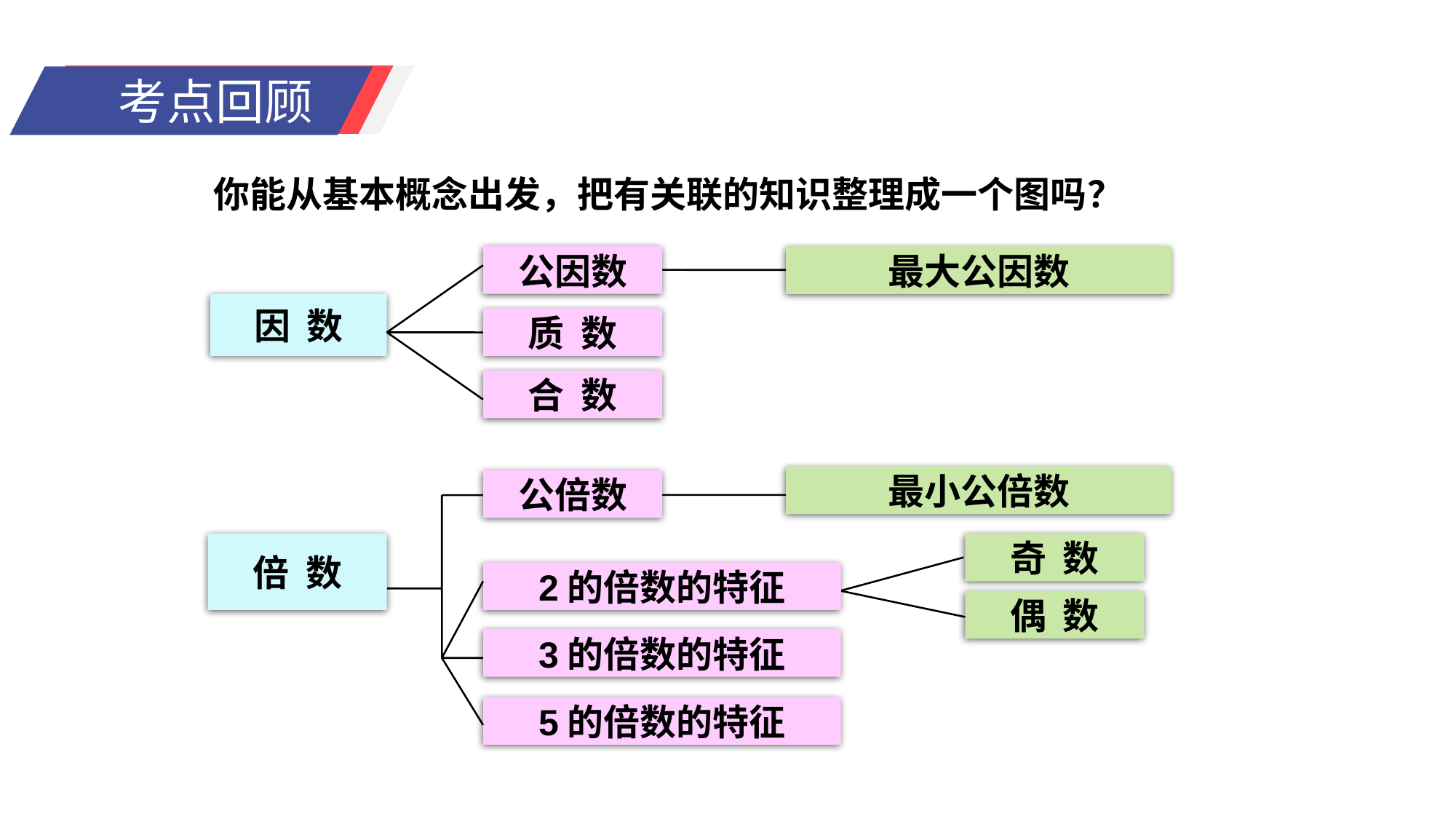

你能从基本概念出发，把有关联的知识整理成一个图吗？
公因数

因  数
合  数
质  数

最大公因数
倍  数

公倍数
最小公倍数

2的倍数的特征
3的倍数的特征
5的倍数的特征

奇  数
偶  数